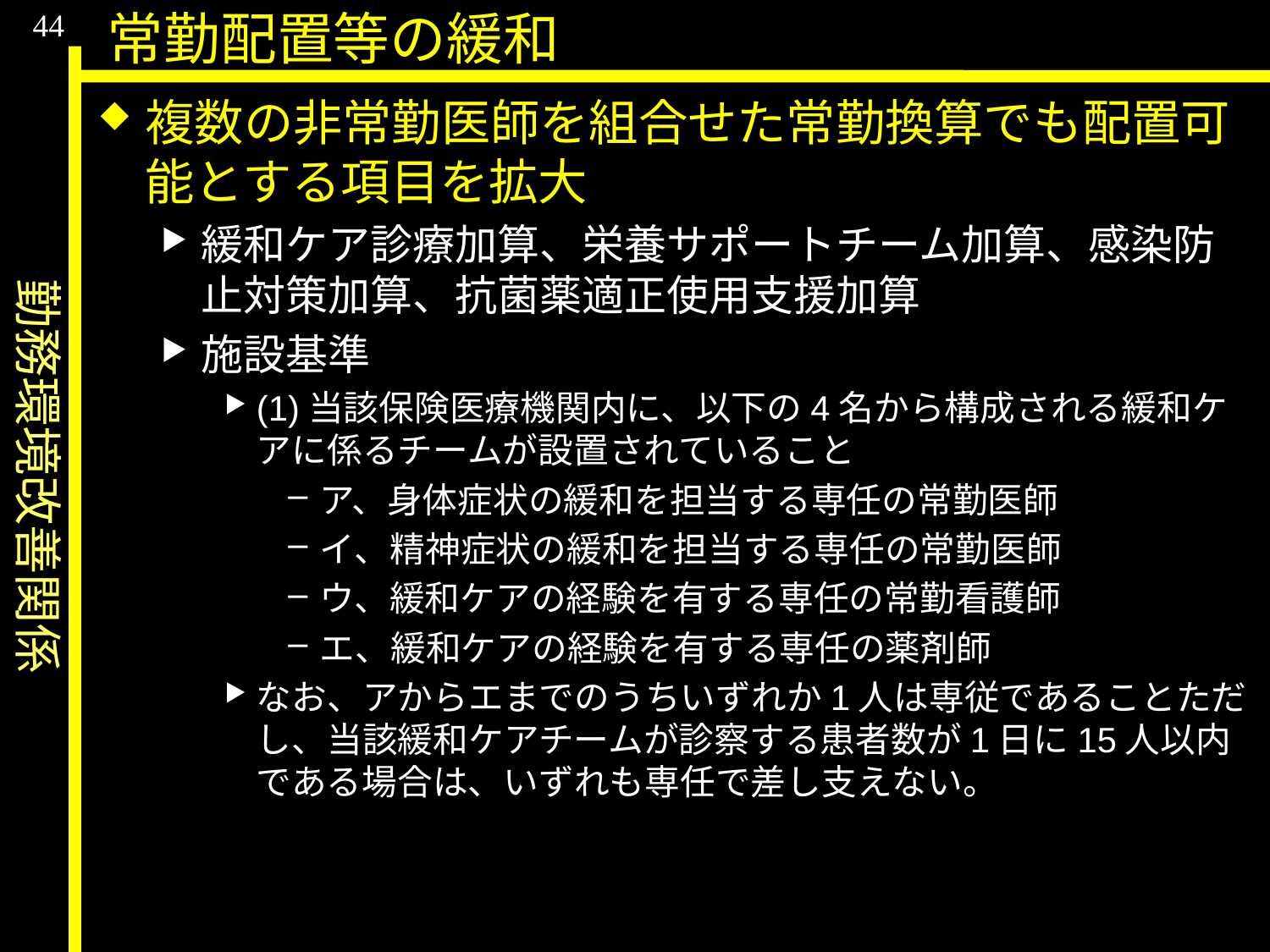

勤務環境改善関係
44
常勤配置等の緩和

複数の非常勤医師を組合せた常勤換算でも配置可能とする項目を拡大
緩和ケア診療加算、栄養サポートチーム加算、感染防止対策加算、抗菌薬適正使用支援加算
施設基準
(1)当該保険医療機関内に、以下の4名から構成される緩和ケアに係るチームが設置されていること
ア、身体症状の緩和を担当する専任の常勤医師
イ、精神症状の緩和を担当する専任の常勤医師
ウ、緩和ケアの経験を有する専任の常勤看護師
エ、緩和ケアの経験を有する専任の薬剤師
なお、アからエまでのうちいずれか1人は専従であることただし、当該緩和ケアチームが診察する患者数が1日に15人以内である場合は、いずれも専任で差し支えない。